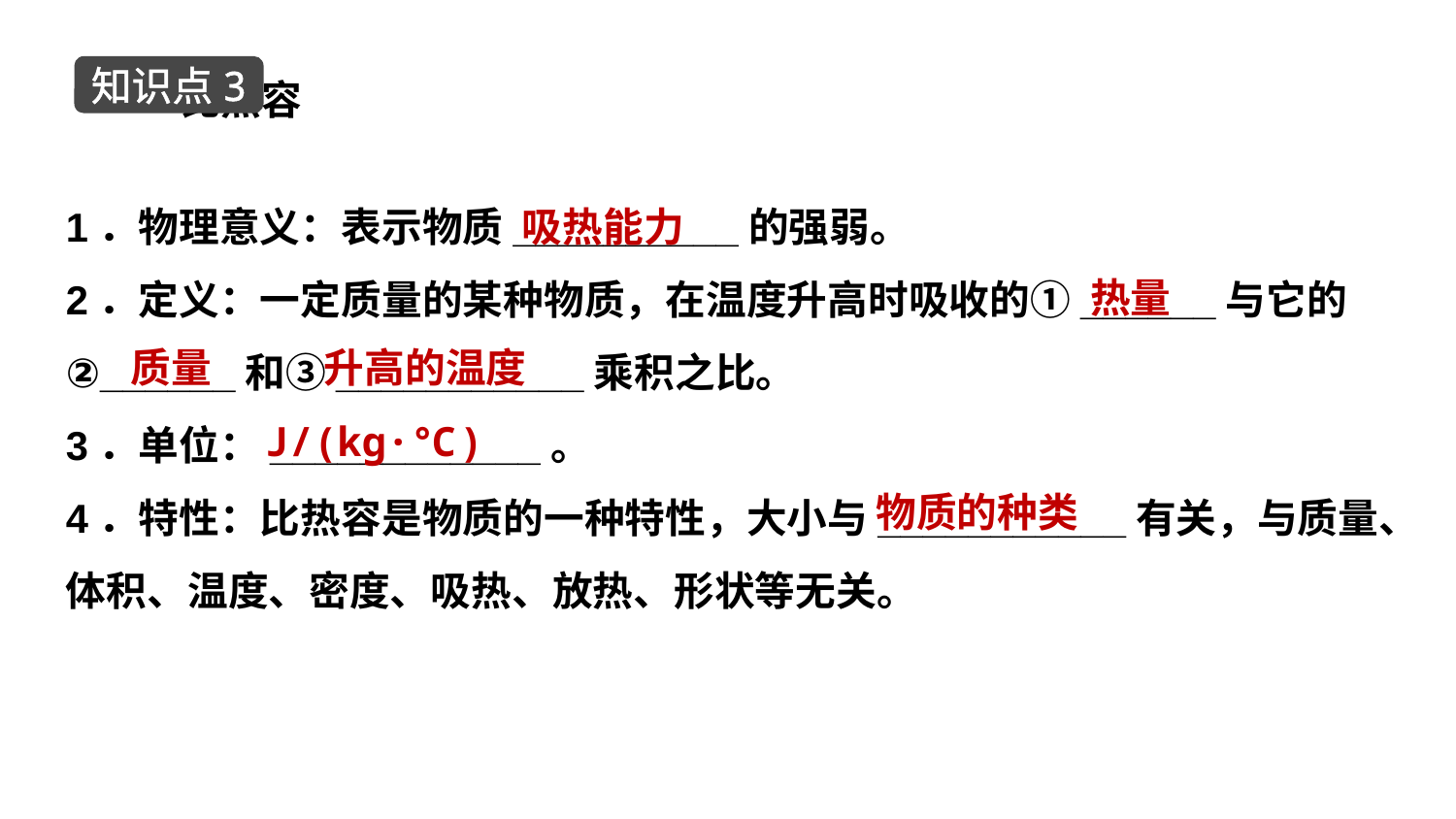

比热容
知识点3
吸热能力
1．物理意义：表示物质__________的强弱。
2．定义：一定质量的某种物质，在温度升高时吸收的①______与它的
②______和③___________乘积之比。
3．单位：____________。
4．特性：比热容是物质的一种特性，大小与___________有关，与质量、
体积、温度、密度、吸热、放热、形状等无关。
热量
质量
升高的温度
J/(kg·℃)
物质的种类